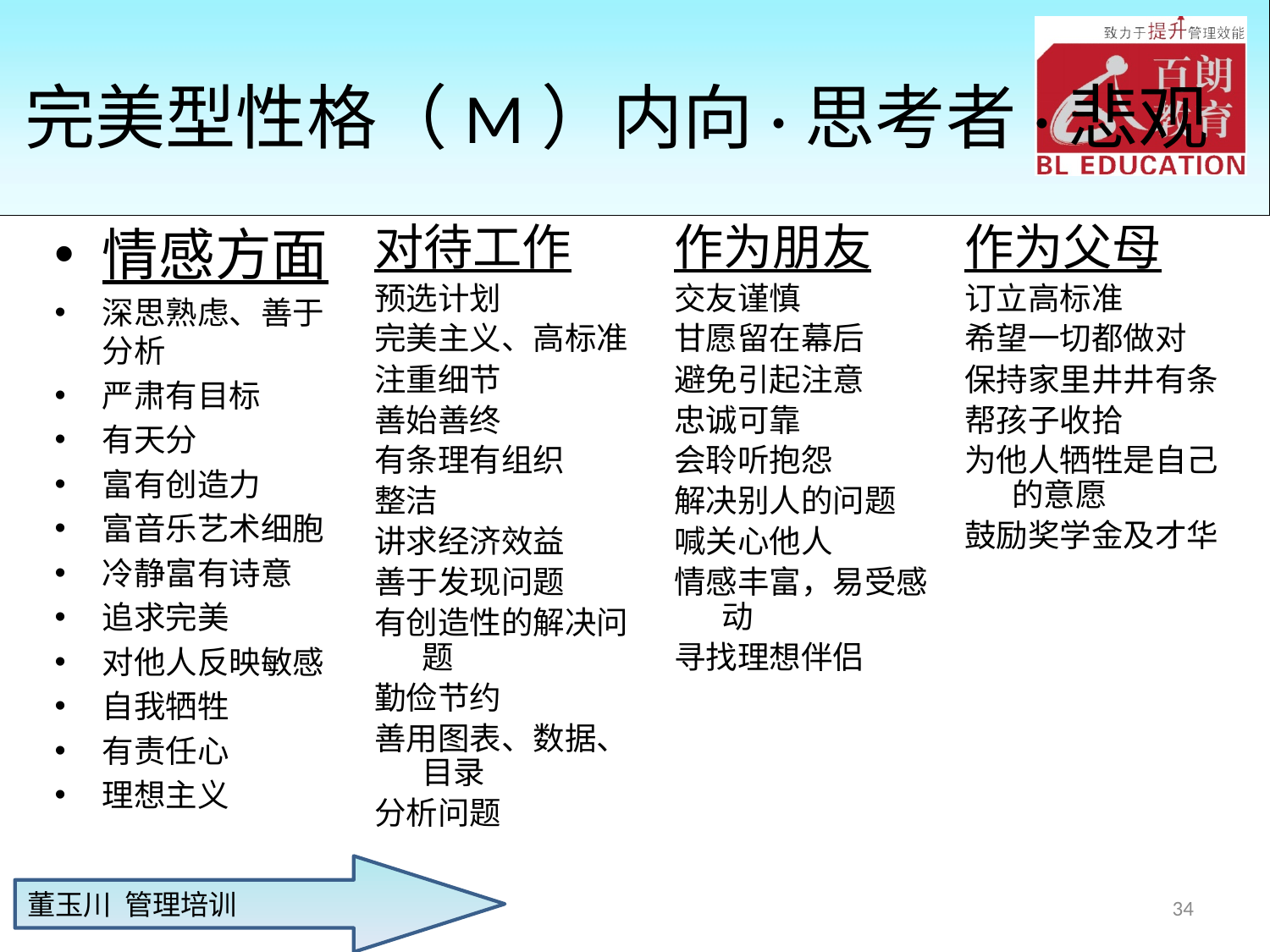

# 完美型性格（M）内向·思考者·悲观
情感方面
深思熟虑、善于分析
严肃有目标
有天分
富有创造力
富音乐艺术细胞
冷静富有诗意
追求完美
对他人反映敏感
自我牺牲
有责任心
理想主义
对待工作
预选计划
完美主义、高标准
注重细节
善始善终
有条理有组织
整洁
讲求经济效益
善于发现问题
有创造性的解决问题
勤俭节约
善用图表、数据、目录
分析问题
作为朋友
交友谨慎
甘愿留在幕后
避免引起注意
忠诚可靠
会聆听抱怨
解决别人的问题
喊关心他人
情感丰富，易受感动
寻找理想伴侣
作为父母
订立高标准
希望一切都做对
保持家里井井有条
帮孩子收拾
为他人牺牲是自己的意愿
鼓励奖学金及才华
34